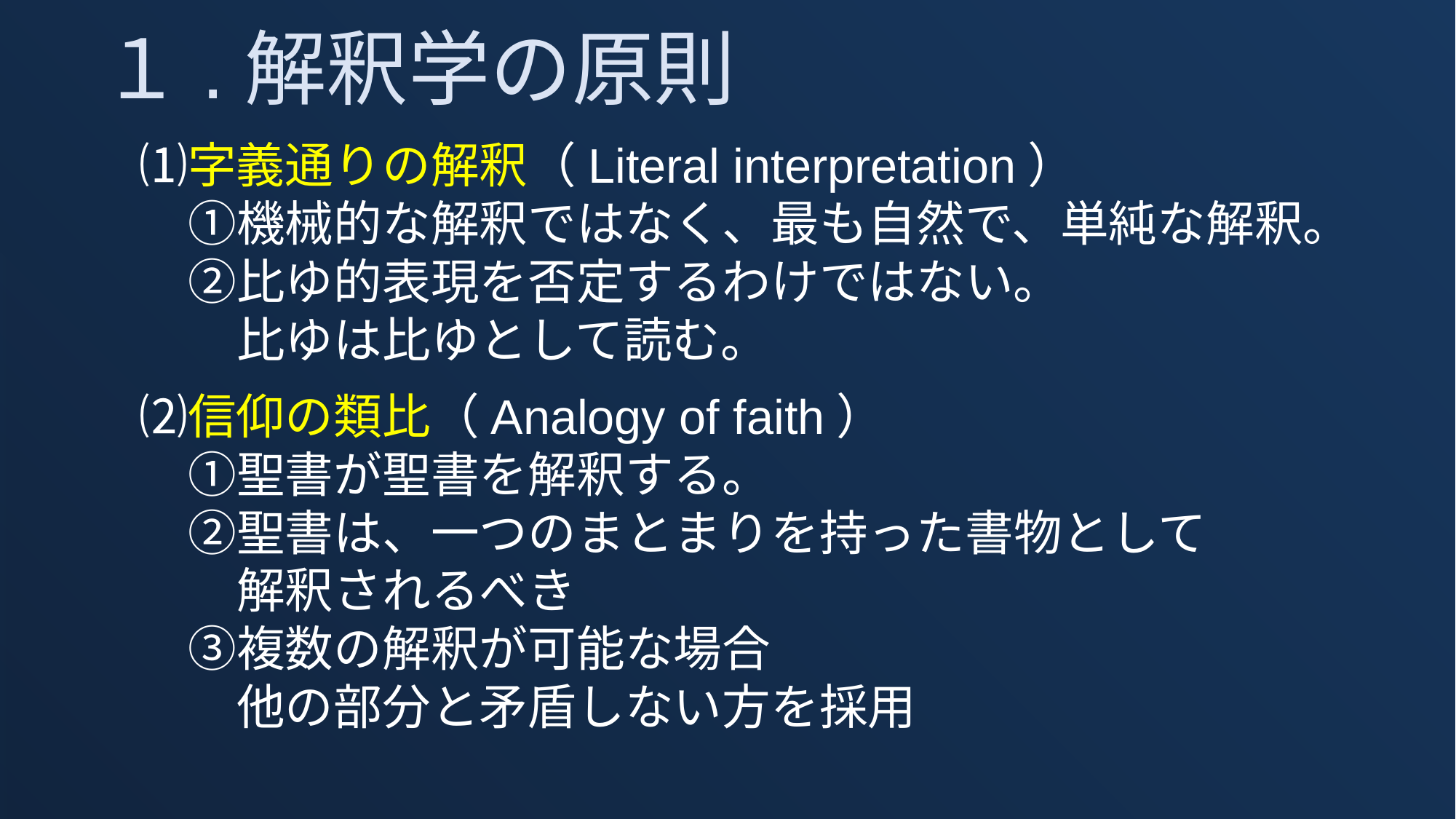

１.解釈学の原則
　　⑴字義通りの解釈（Literal interpretation）
　　　➀機械的な解釈ではなく、最も自然で、単純な解釈。
　　　②比ゆ的表現を否定するわけではない。
　　　　比ゆは比ゆとして読む。

　　⑵信仰の類比（Analogy of faith）
　　　➀聖書が聖書を解釈する。
　　　②聖書は、一つのまとまりを持った書物として
　　　　解釈されるべき
　　　③複数の解釈が可能な場合
　　　　他の部分と矛盾しない方を採用
39